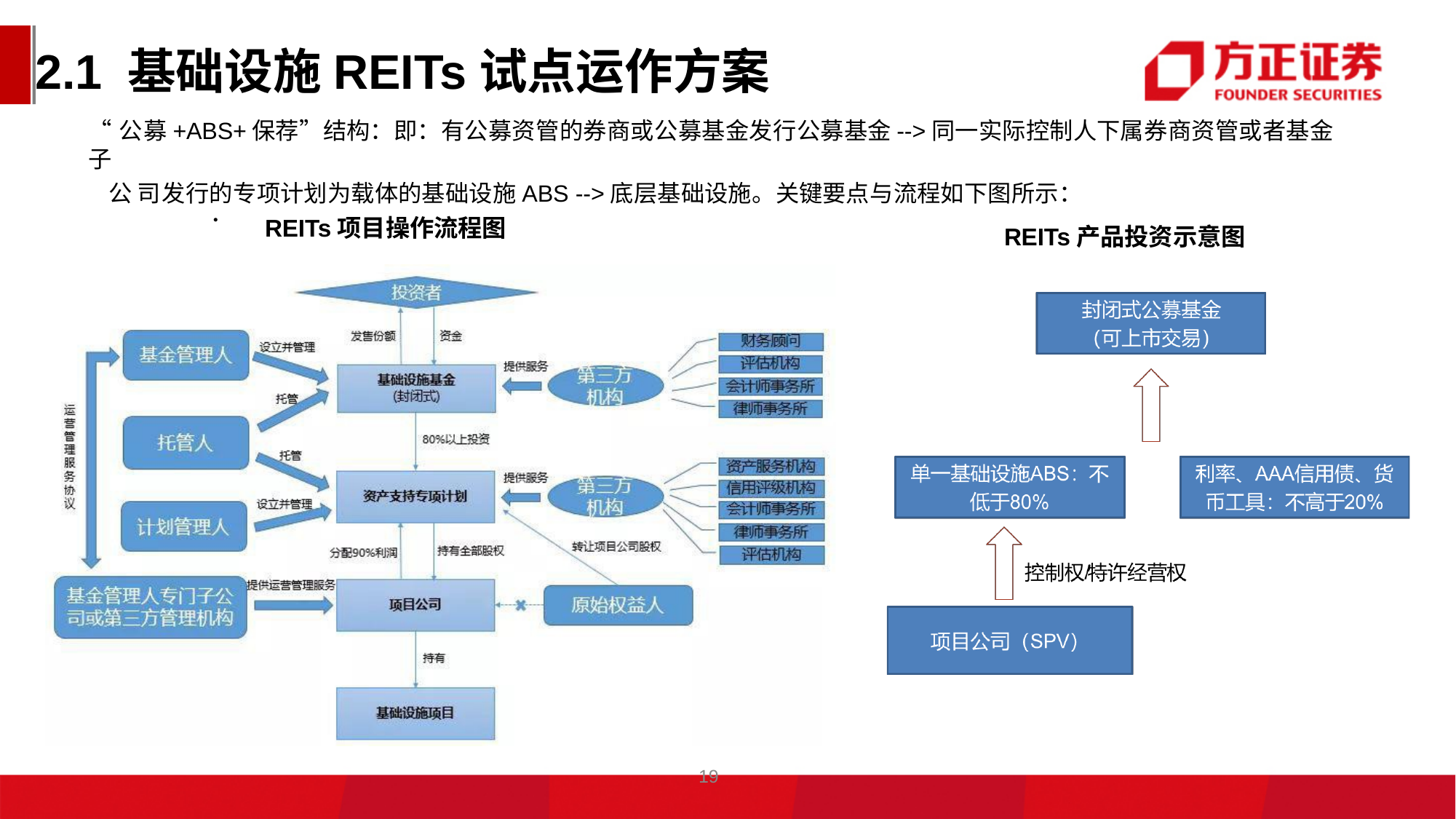

2.1 基础设施REITs试点运作方案
“公募+ABS+保荐”结构：即：有公募资管的券商或公募基金发行公募基金-->同一实际控制人下属券商资管或者基金子
公 司发行的专项计划为载体的基础设施ABS -->底层基础设施。关键要点与流程如下图所示：
•
REITs项目操作流程图
REITs产品投资示意图

19